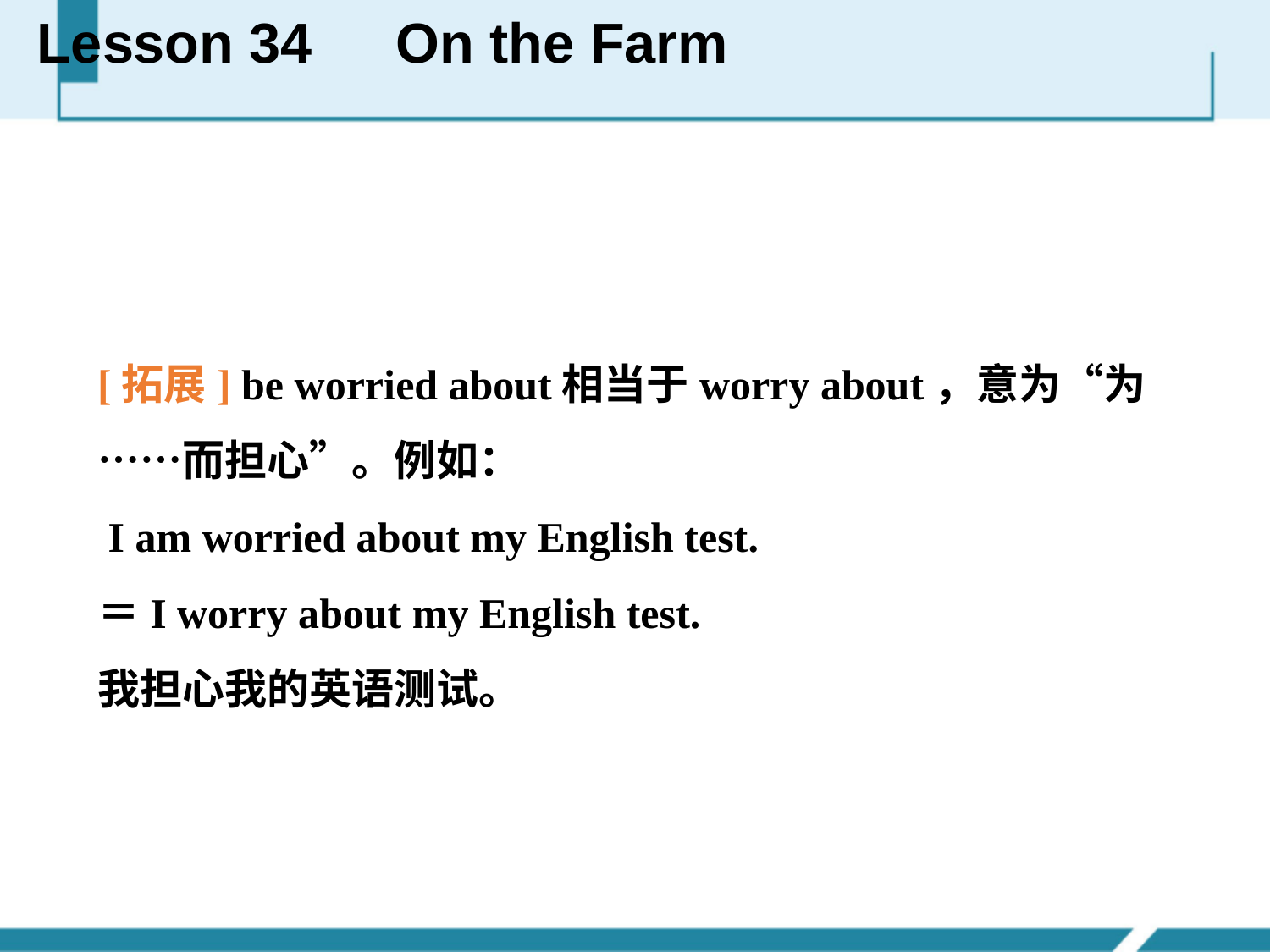

Lesson 34　On the Farm
[拓展] be worried about相当于worry about，意为“为……而担心”。例如：
 I am worried about my English test.
＝I worry about my English test.
我担心我的英语测试。